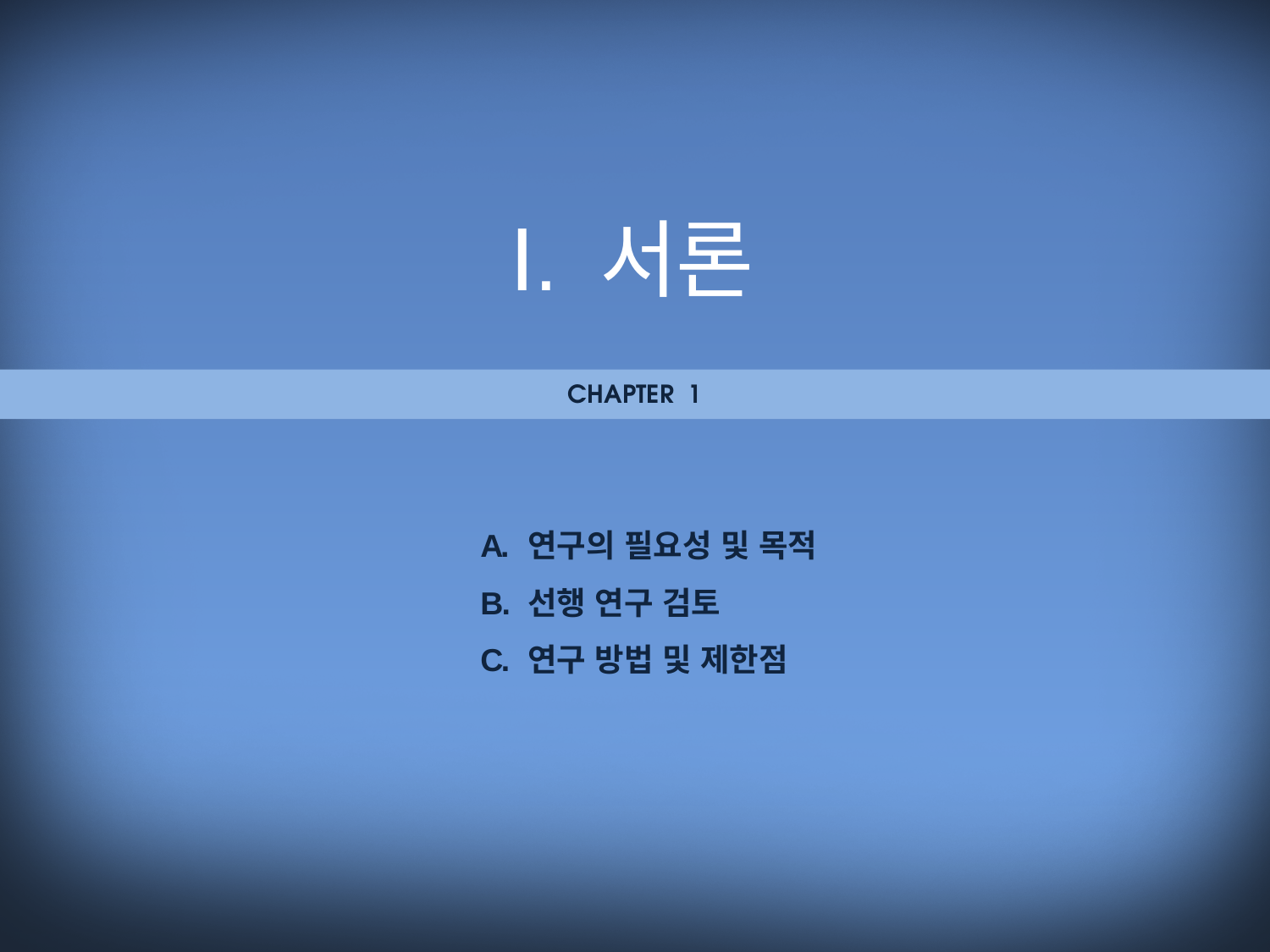

Ⅰ. 서론

CHAPTER  1
연구의 필요성 및 목적
선행 연구 검토
연구 방법 및 제한점